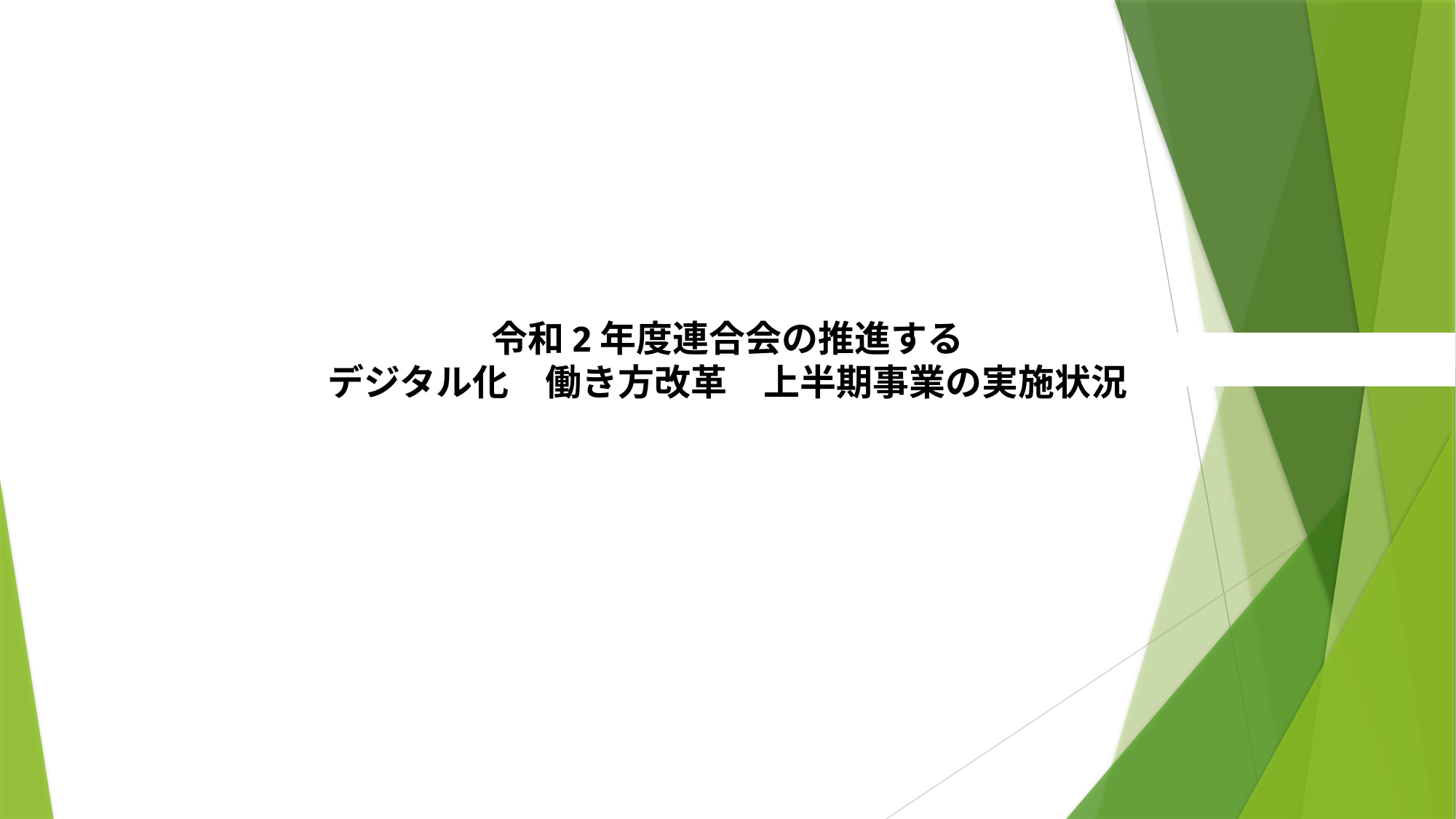

令和2年度連合会の推進する
デジタル化　働き方改革　上半期事業の実施状況